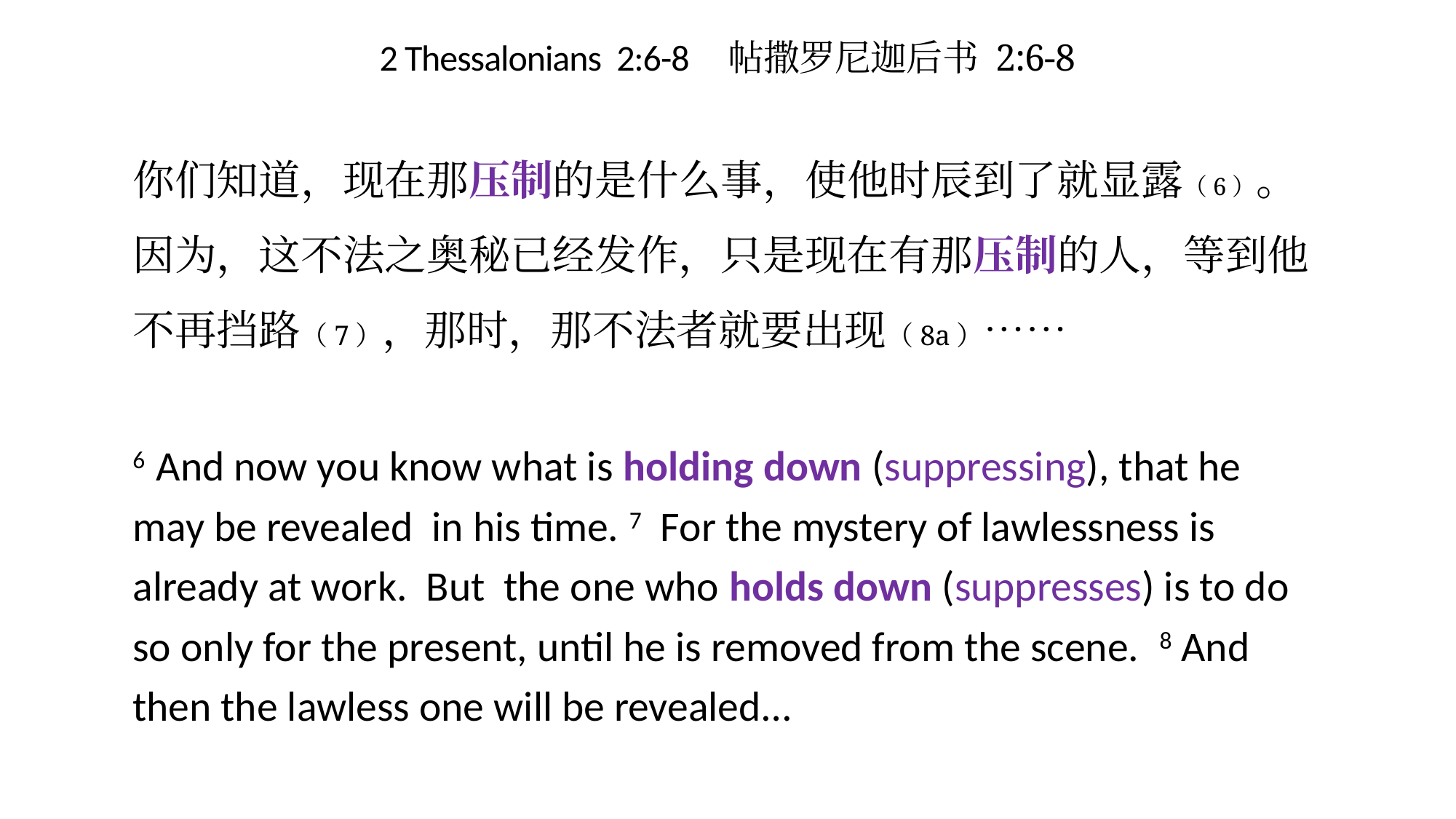

# 2 Thessalonians  2:6-8    帖撒罗尼迦后书 2:6-8
你们知道，现在那压制的是什么事，使他时辰到了就显露（6）。 因为，这不法之奥秘已经发作，只是现在有那压制的人，等到他不再挡路（7），那时，那不法者就要出现（8a）……

6  And now you know what is holding down (suppressing), that he may be revealed  in his time. 7  For the mystery of lawlessness is already at work.  But  the one who holds down (suppresses) is to do so only for the present, until he is removed from the scene.  8 And then the lawless one will be revealed…